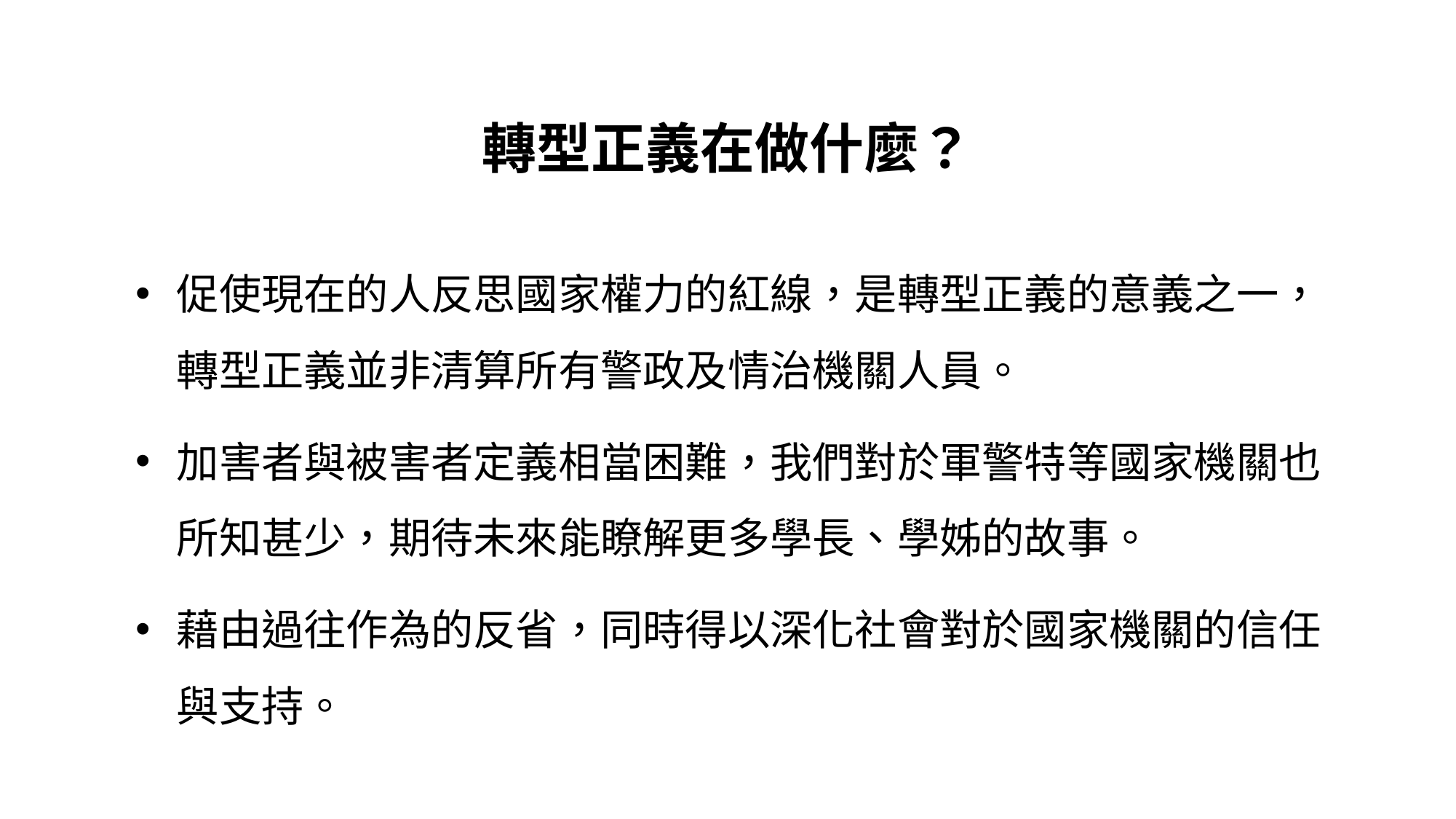

# 轉型正義在做什麼？

促使現在的人反思國家權力的紅線，是轉型正義的意義之一，轉型正義並非清算所有警政及情治機關人員。
加害者與被害者定義相當困難，我們對於軍警特等國家機關也所知甚少，期待未來能瞭解更多學長、學姊的故事。
藉由過往作為的反省，同時得以深化社會對於國家機關的信任與支持。